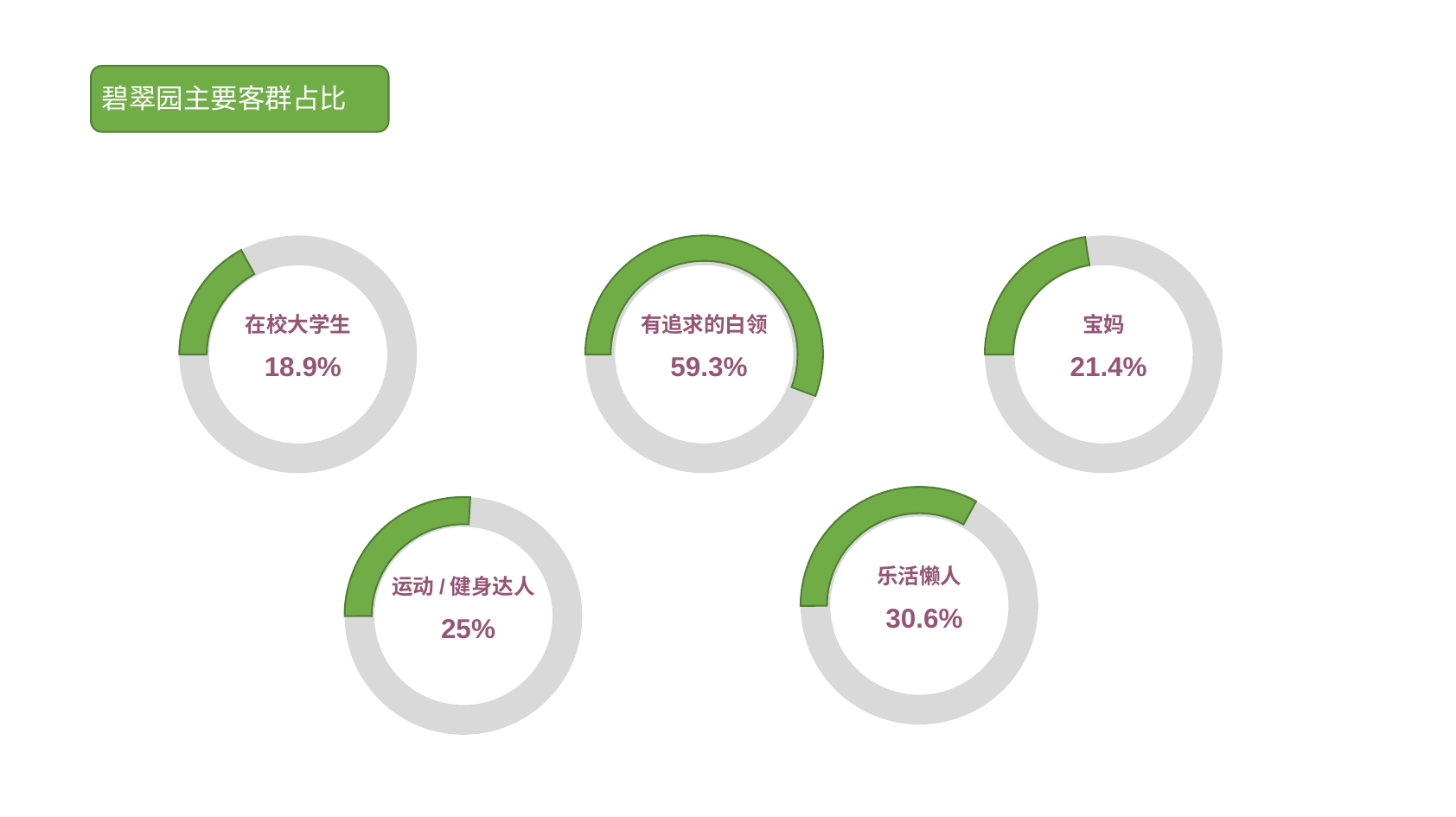

# 碧翠园主要客群占比

在校大学生
18.9%

有追求的白领
59.3%

宝妈
21.4%

乐活懒人
30.6%

运动/健身达人
25%